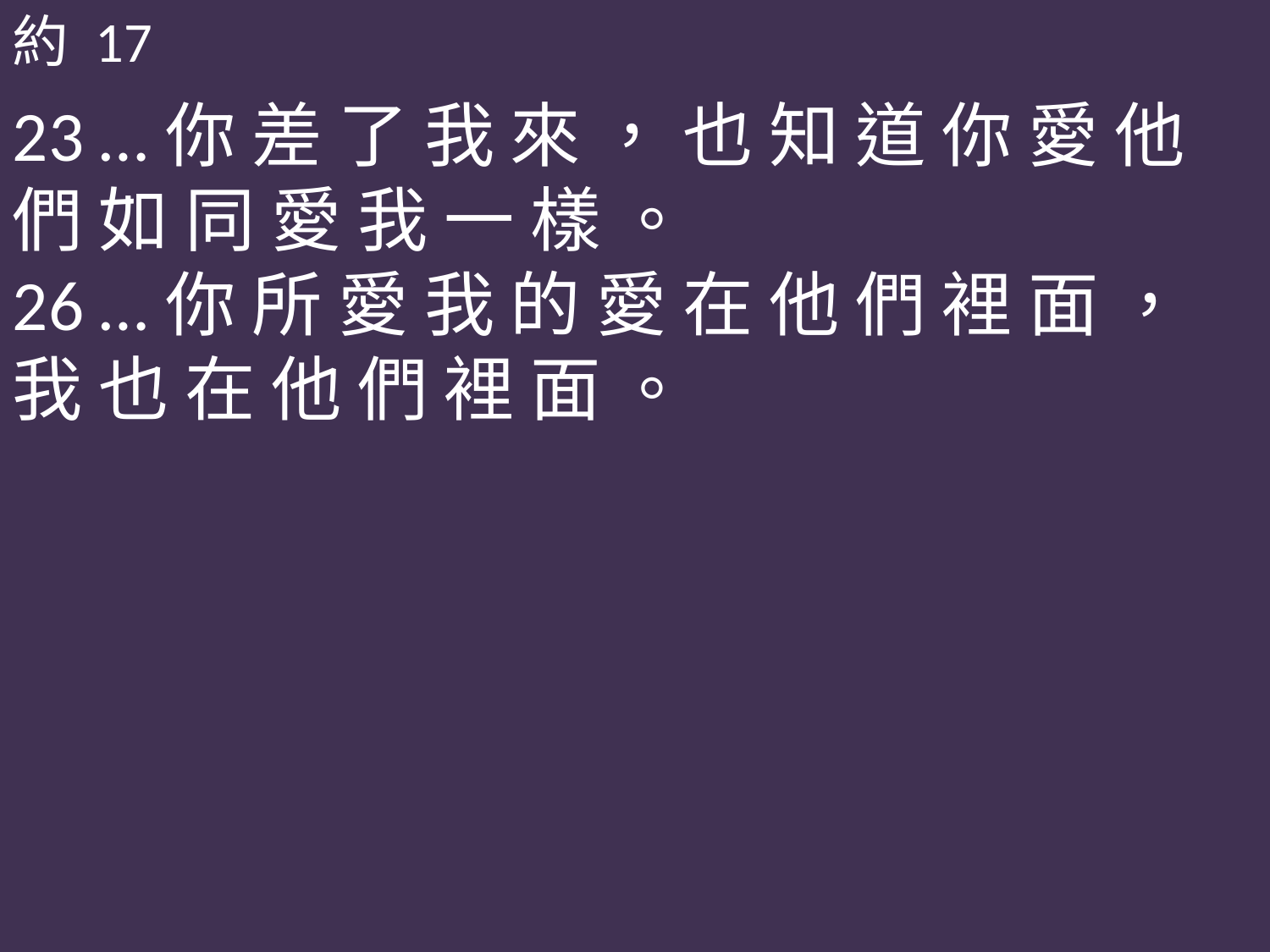

約 17
23 …你 差 了 我 來 ， 也 知 道 你 愛 他 們 如 同 愛 我 一 樣 。
26 …你 所 愛 我 的 愛 在 他 們 裡 面 ， 我 也 在 他 們 裡 面 。